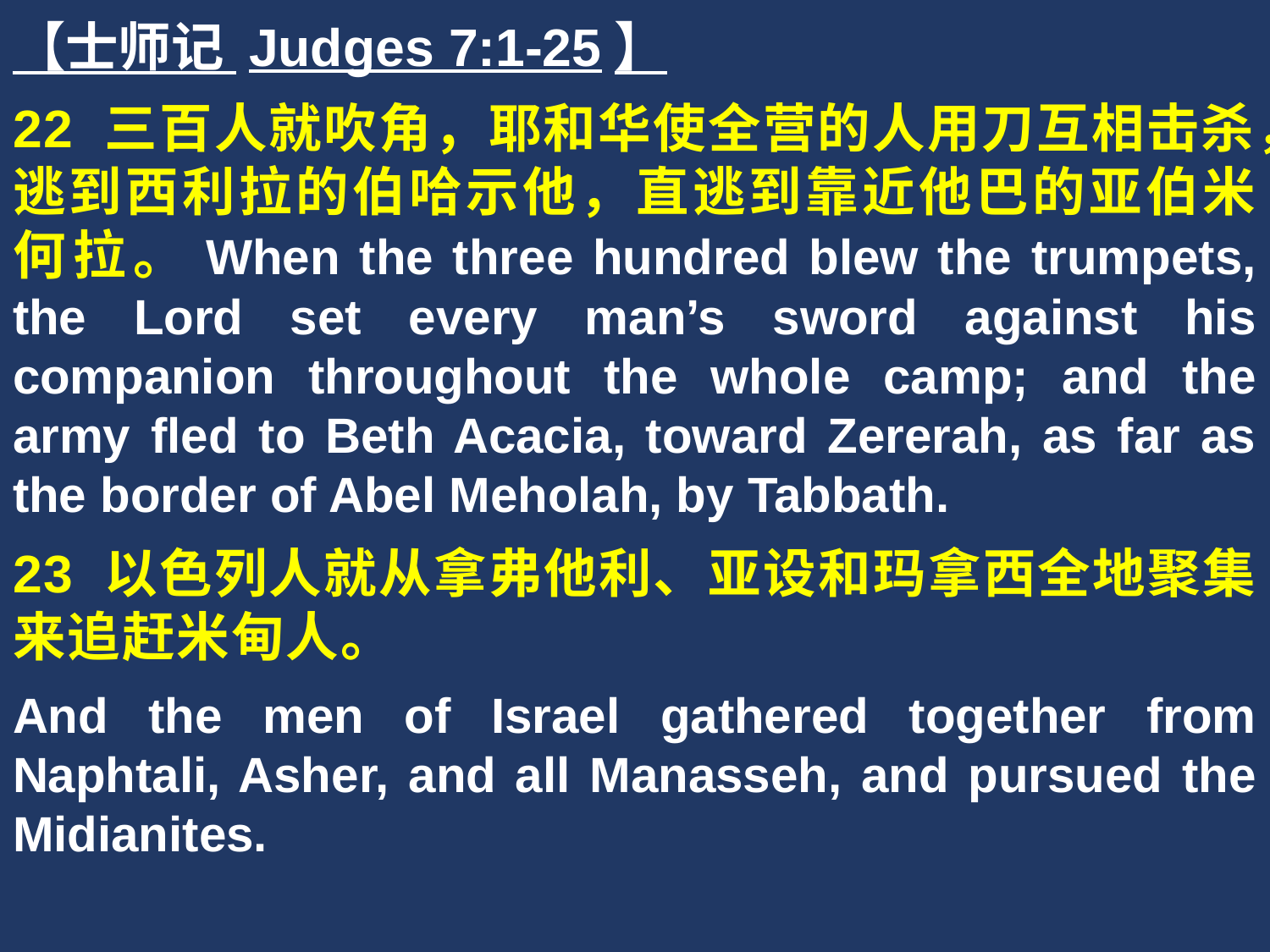

【士师记 Judges 7:1-25】
22 三百人就吹角，耶和华使全营的人用刀互相击杀，逃到西利拉的伯哈示他，直逃到靠近他巴的亚伯米何拉。When the three hundred blew the trumpets, the Lord set every man’s sword against his companion throughout the whole camp; and the army fled to Beth Acacia, toward Zererah, as far as the border of Abel Meholah, by Tabbath.
23 以色列人就从拿弗他利、亚设和玛拿西全地聚集来追赶米甸人。
And the men of Israel gathered together from Naphtali, Asher, and all Manasseh, and pursued the Midianites.